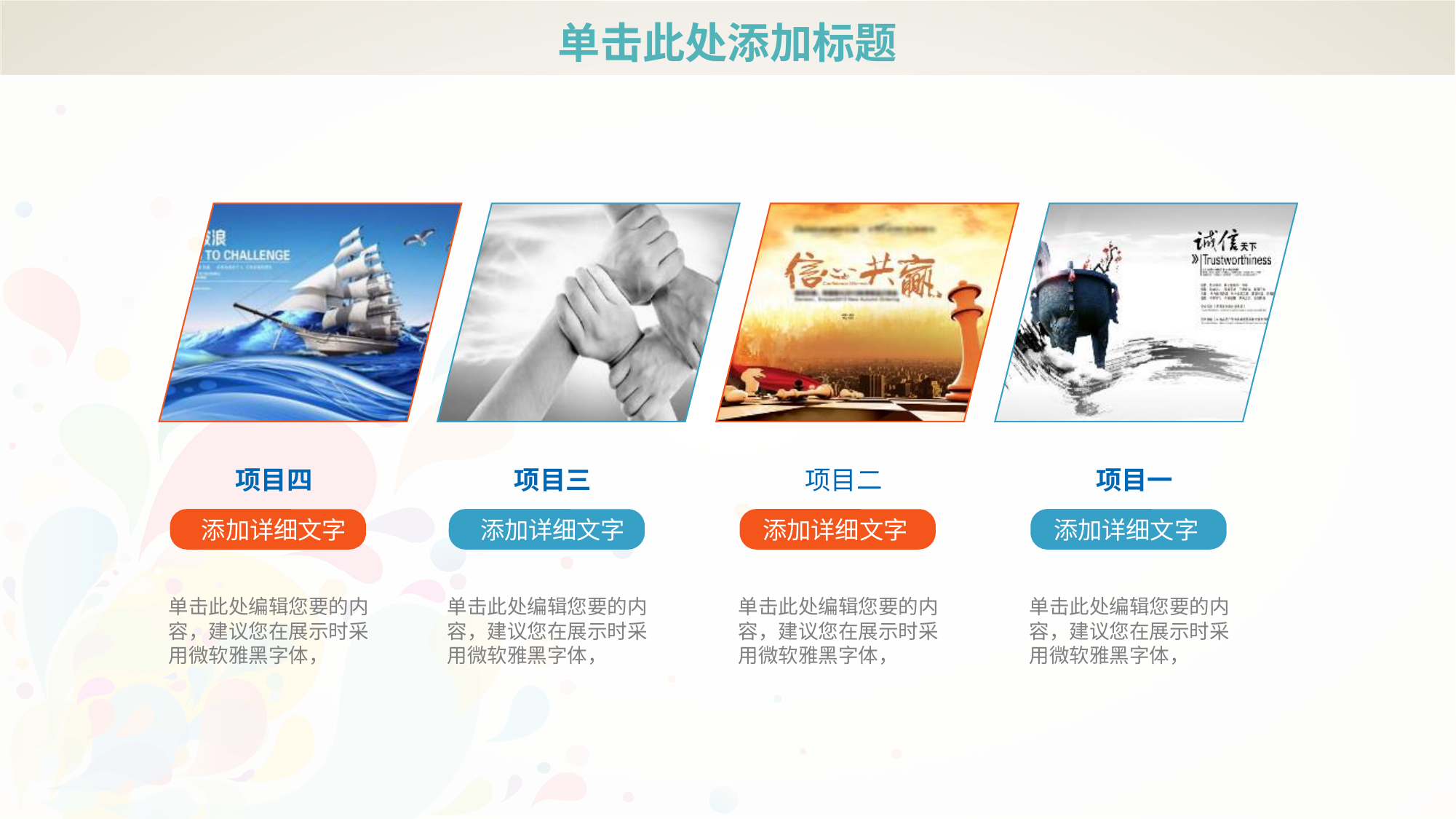

# 单击此处添加标题

项目四
项目三
项目二
项目一

添加详细文字

添加详细文字

添加详细文字

添加详细文字
单击此处编辑您要的内容，建议您在展示时采用微软雅黑字体，
单击此处编辑您要的内容，建议您在展示时采用微软雅黑字体，
单击此处编辑您要的内容，建议您在展示时采用微软雅黑字体，
单击此处编辑您要的内容，建议您在展示时采用微软雅黑字体，